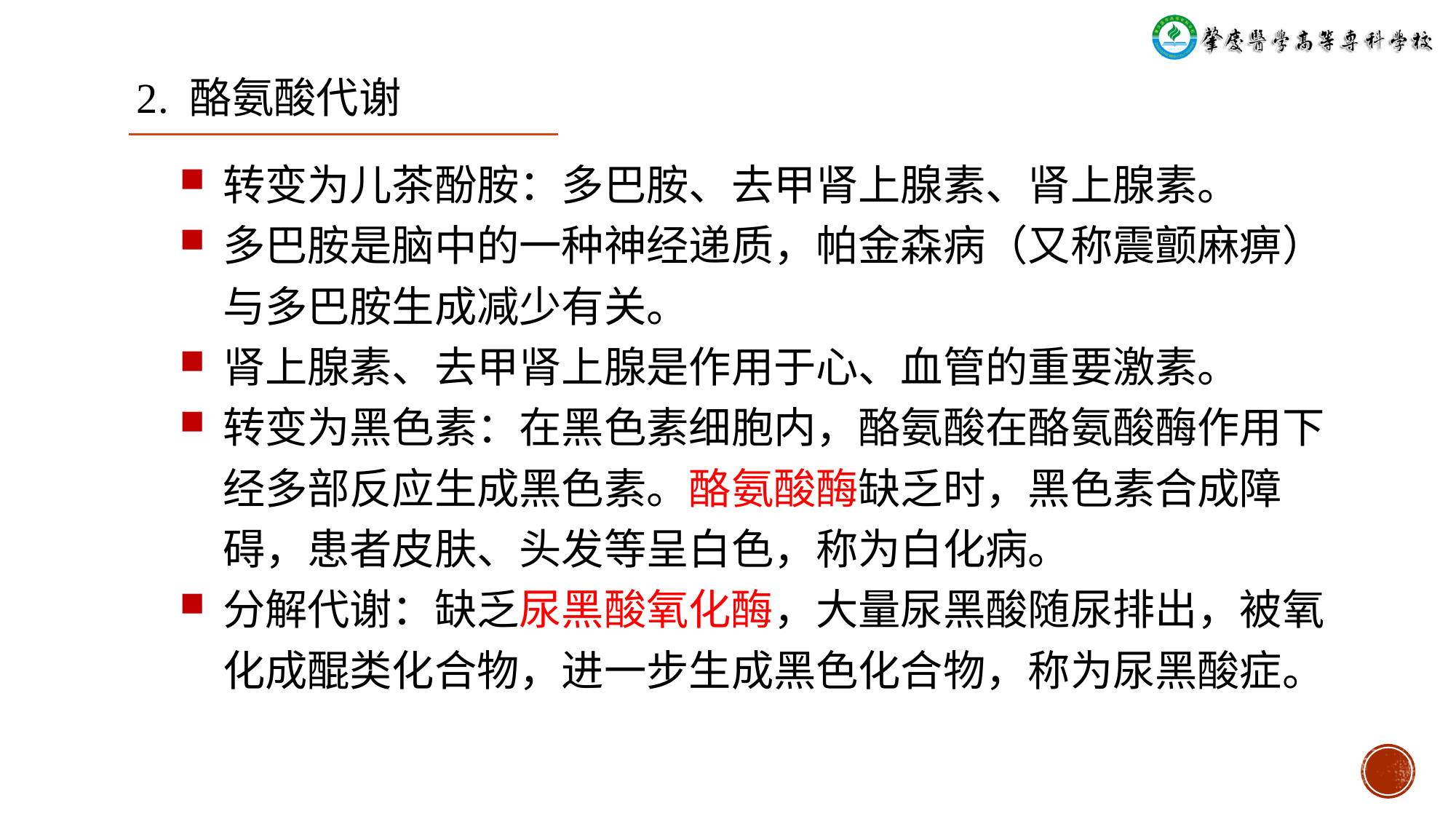

2. 酪氨酸代谢
转变为儿茶酚胺：多巴胺、去甲肾上腺素、肾上腺素。
多巴胺是脑中的一种神经递质，帕金森病（又称震颤麻痹）与多巴胺生成减少有关。
肾上腺素、去甲肾上腺是作用于心、血管的重要激素。
转变为黑色素：在黑色素细胞内，酪氨酸在酪氨酸酶作用下经多部反应生成黑色素。酪氨酸酶缺乏时，黑色素合成障碍，患者皮肤、头发等呈白色，称为白化病。
分解代谢：缺乏尿黑酸氧化酶，大量尿黑酸随尿排出，被氧化成醌类化合物，进一步生成黑色化合物，称为尿黑酸症。